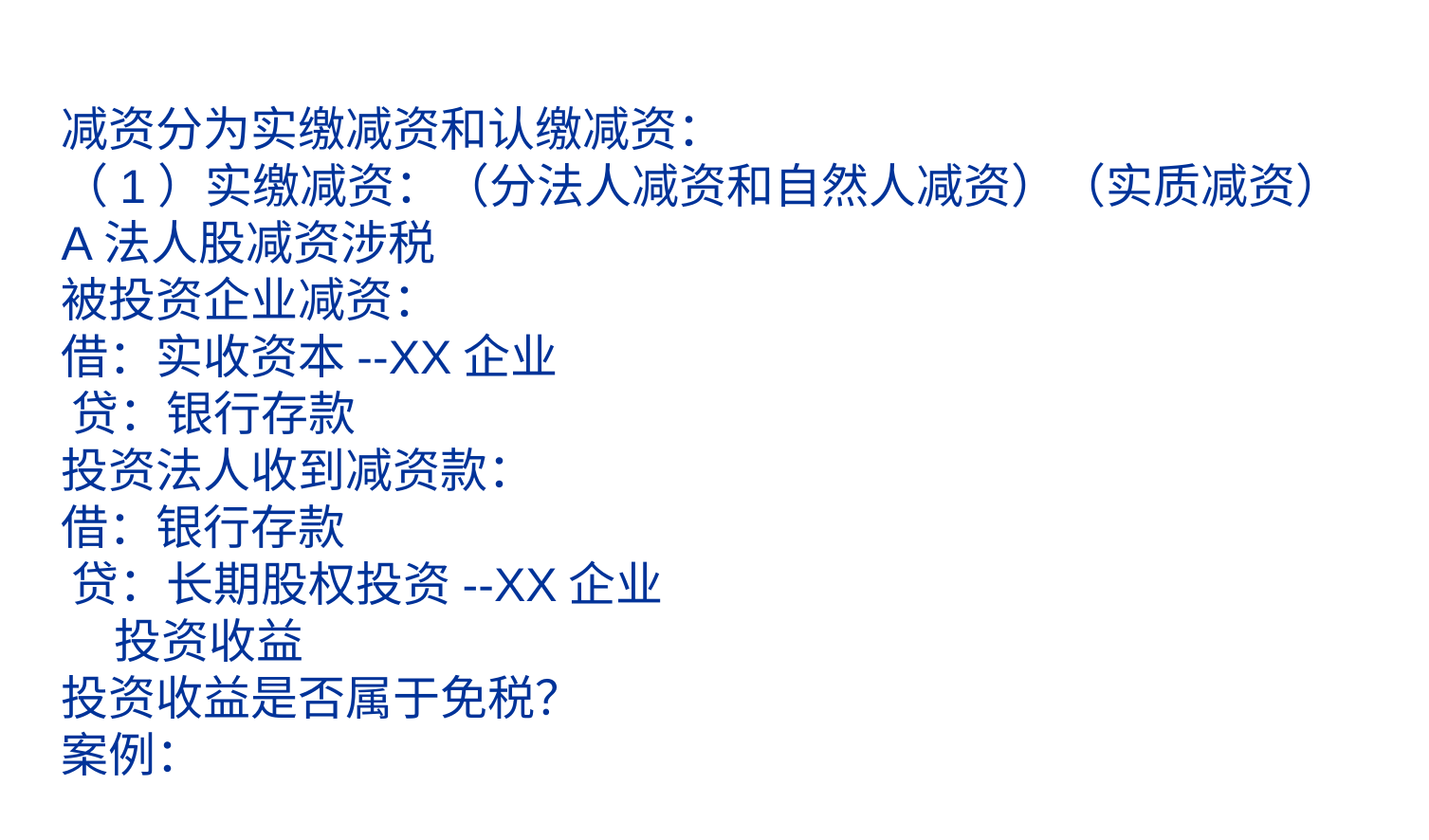

# 减资分为实缴减资和认缴减资： （1）实缴减资：（分法人减资和自然人减资）（实质减资） A法人股减资涉税 被投资企业减资： 借：实收资本--XX企业 贷：银行存款 投资法人收到减资款： 借：银行存款 贷：长期股权投资--XX企业 投资收益 投资收益是否属于免税？ 案例：